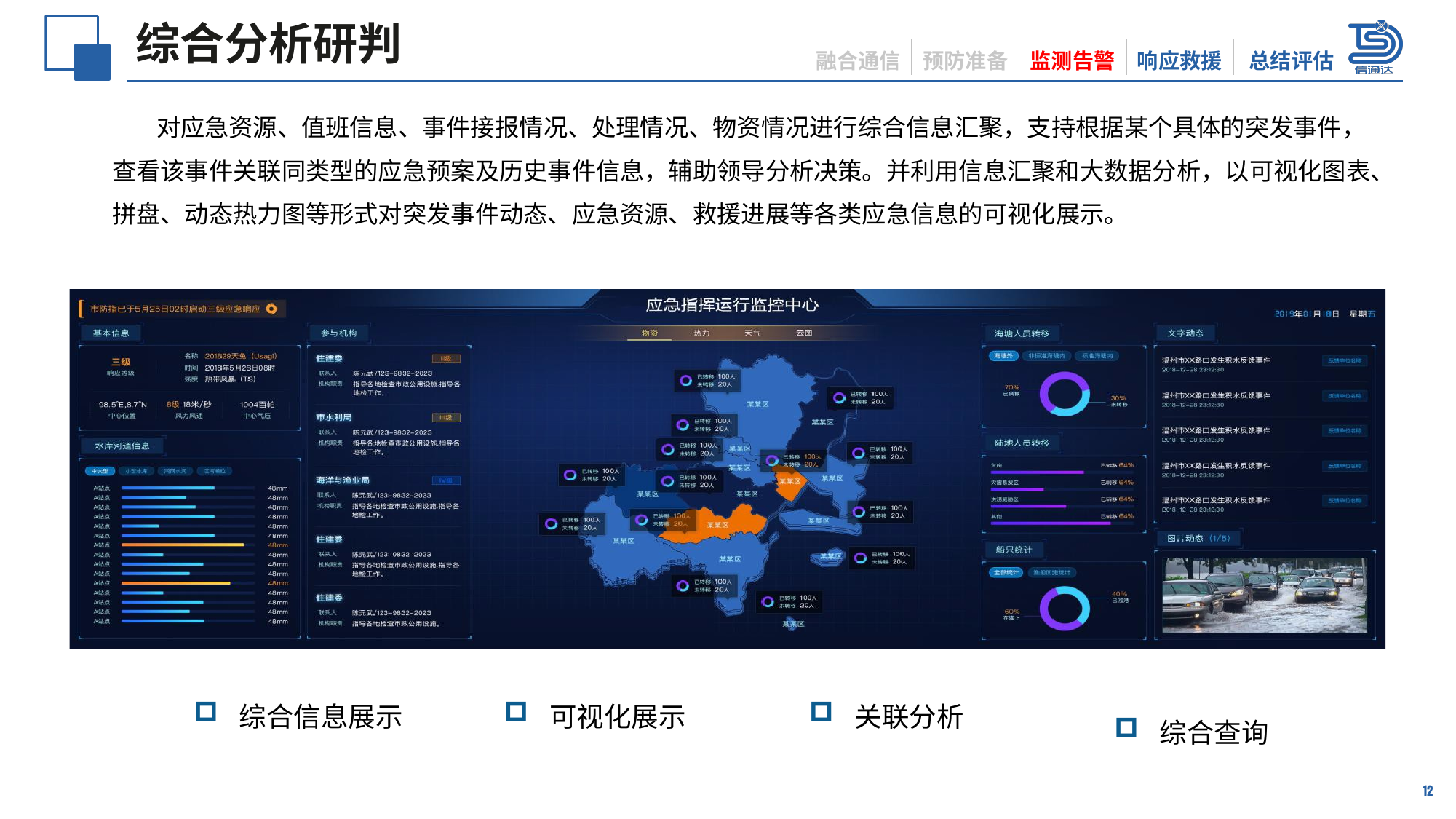

# 综合分析研判
       对应急资源、值班信息、事件接报情况、处理情况、物资情况进行综合信息汇聚，支持根据某个具体的突发事件，查看该事件关联同类型的应急预案及历史事件信息，辅助领导分析决策。并利用信息汇聚和大数据分析，以可视化图表、拼盘、动态热力图等形式对突发事件动态、应急资源、救援进展等各类应急信息的可视化展示。

综合信息展示
可视化展示
关联分析
综合查询